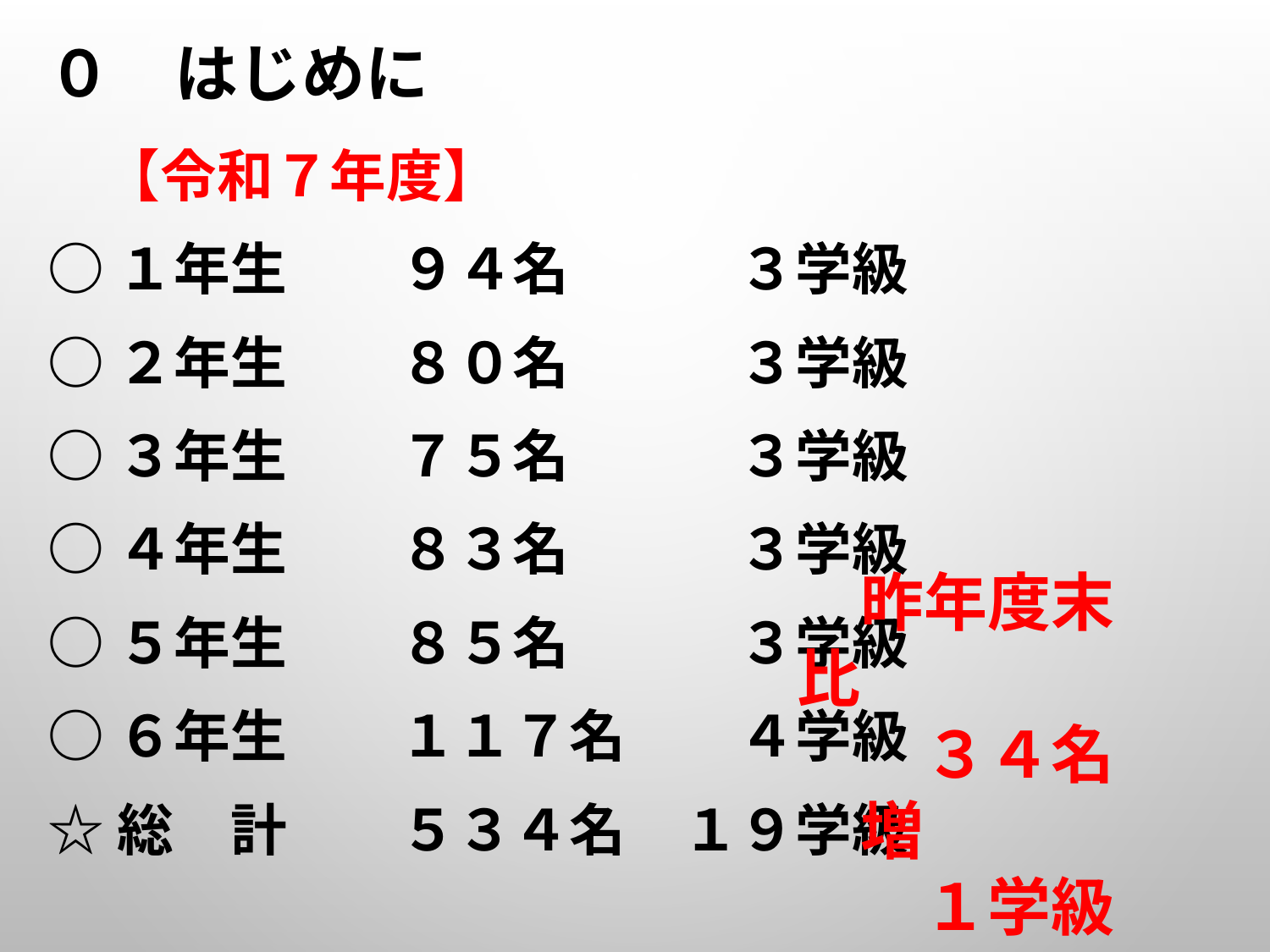

# ０　はじめに
　【令和７年度】
○１年生　　９４名　　　３学級
○２年生　　８０名　　　３学級
○３年生　　７５名　　　３学級
○４年生　　８３名　　　３学級
○５年生　　８５名　　　３学級
○６年生　　１１７名　　４学級
☆総　計　　５３４名　１９学級

　昨年度末比
　　３４名 　増
　　１学級　増